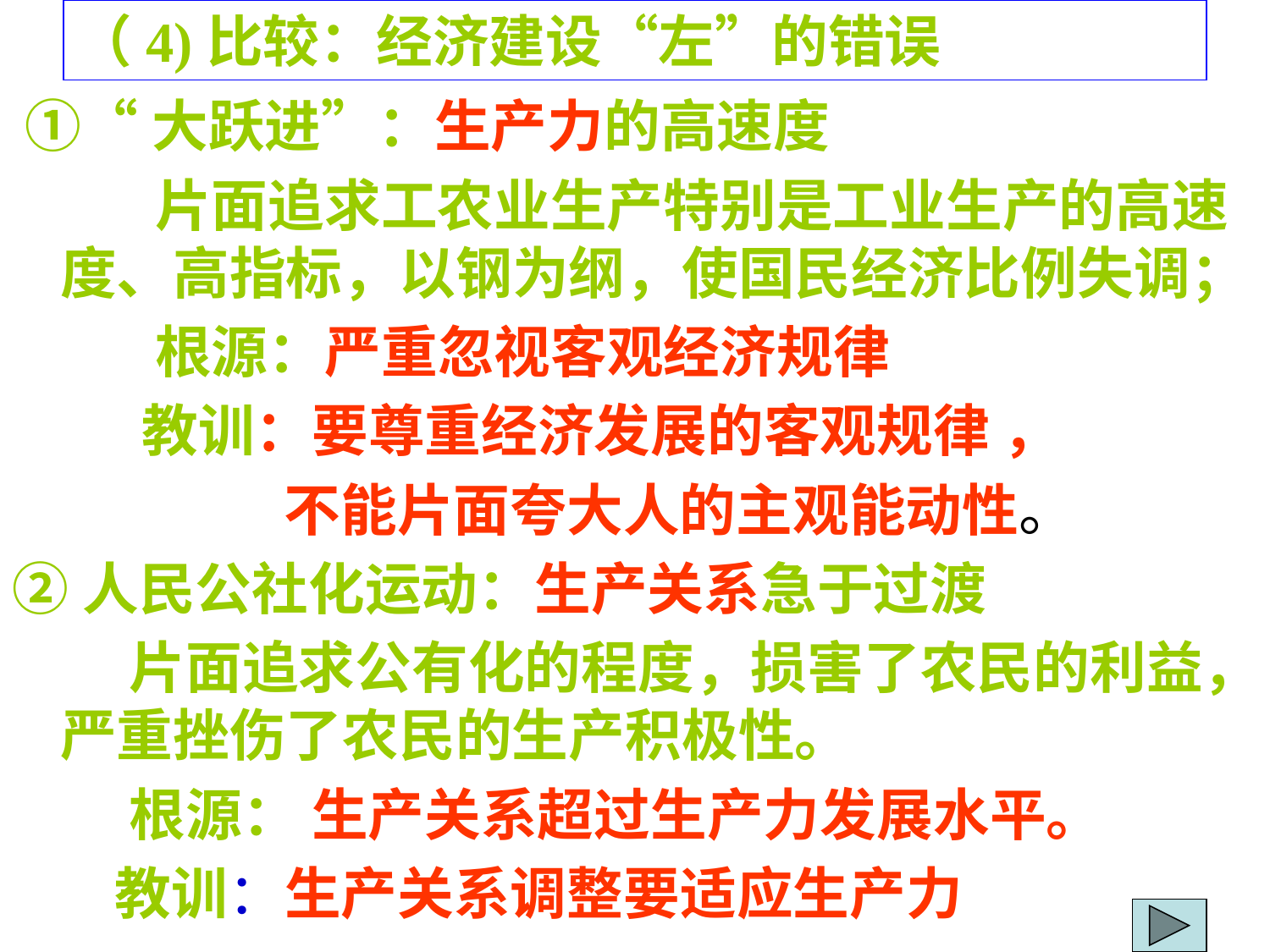

（4)比较：经济建设“左”的错误

 ①“大跃进”：生产力的高速度
          片面追求工农业生产特别是工业生产的高速度、高指标，以钢为纲，使国民经济比例失调；
          根源：严重忽视客观经济规律
         教训：要尊重经济发展的客观规律 ，
                    不能片面夸大人的主观能动性。
②人民公社化运动：生产关系急于过渡
        片面追求公有化的程度，损害了农民的利益，严重挫伤了农民的生产积极性。
        根源： 生产关系超过生产力发展水平。
       教训：生产关系调整要适应生产力